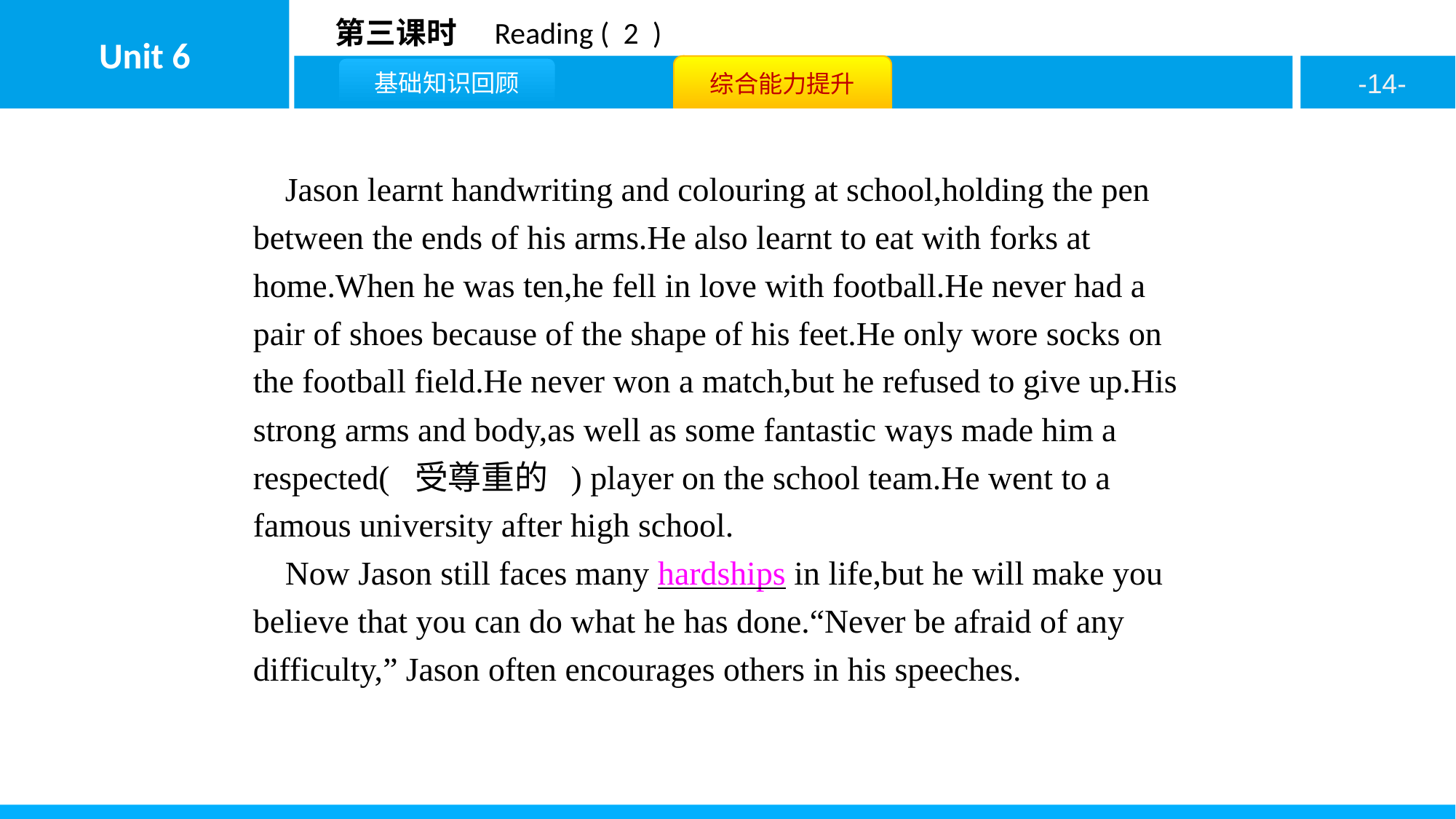

Jason learnt handwriting and colouring at school,holding the pen between the ends of his arms.He also learnt to eat with forks at home.When he was ten,he fell in love with football.He never had a pair of shoes because of the shape of his feet.He only wore socks on the football field.He never won a match,but he refused to give up.His strong arms and body,as well as some fantastic ways made him a respected(  受尊重的  ) player on the school team.He went to a famous university after high school.
Now Jason still faces many hardships in life,but he will make you believe that you can do what he has done.“Never be afraid of any difficulty,” Jason often encourages others in his speeches.